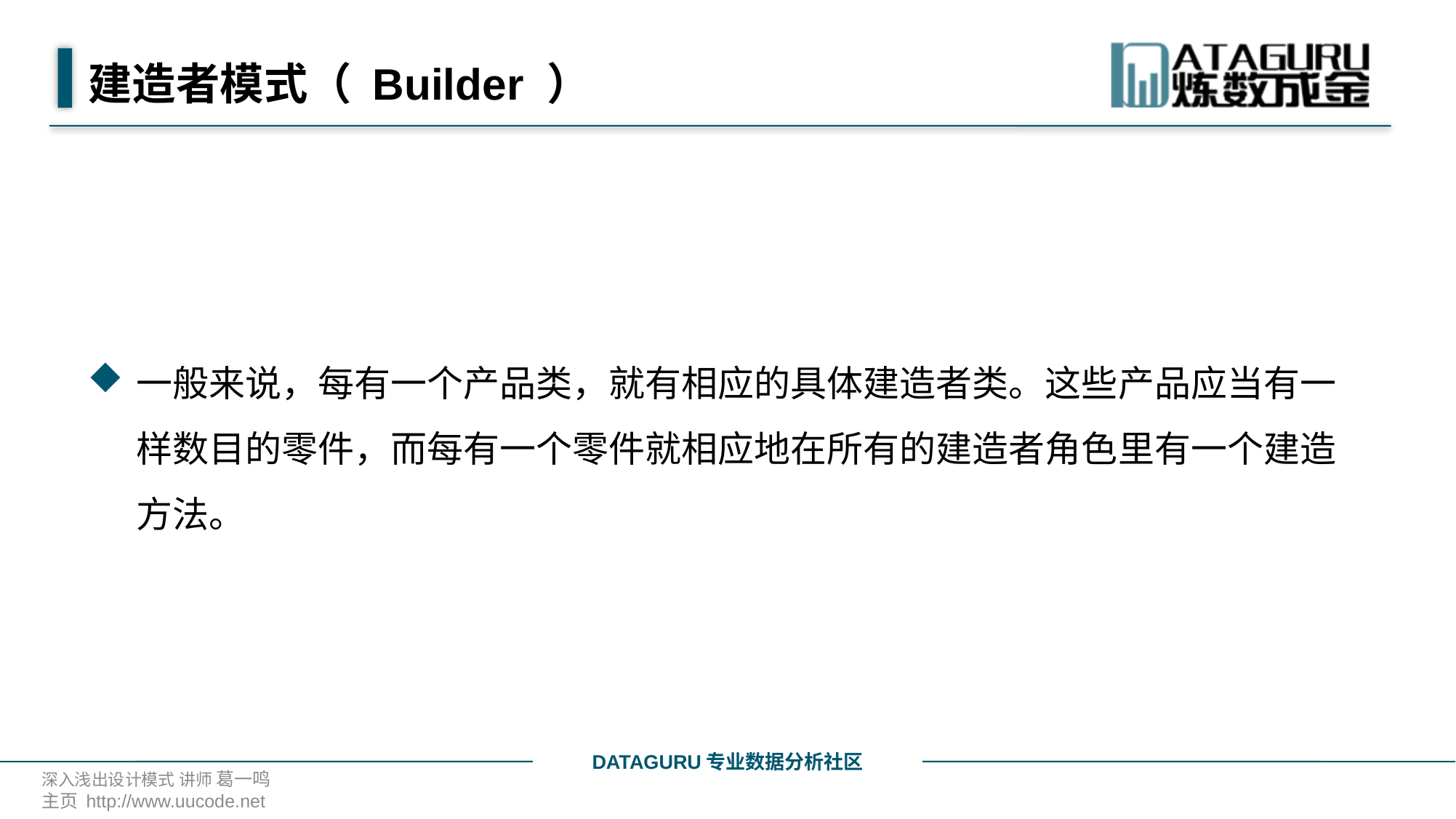

# 建造者模式（ Builder ）
一般来说，每有一个产品类，就有相应的具体建造者类。这些产品应当有一样数目的零件，而每有一个零件就相应地在所有的建造者角色里有一个建造方法。